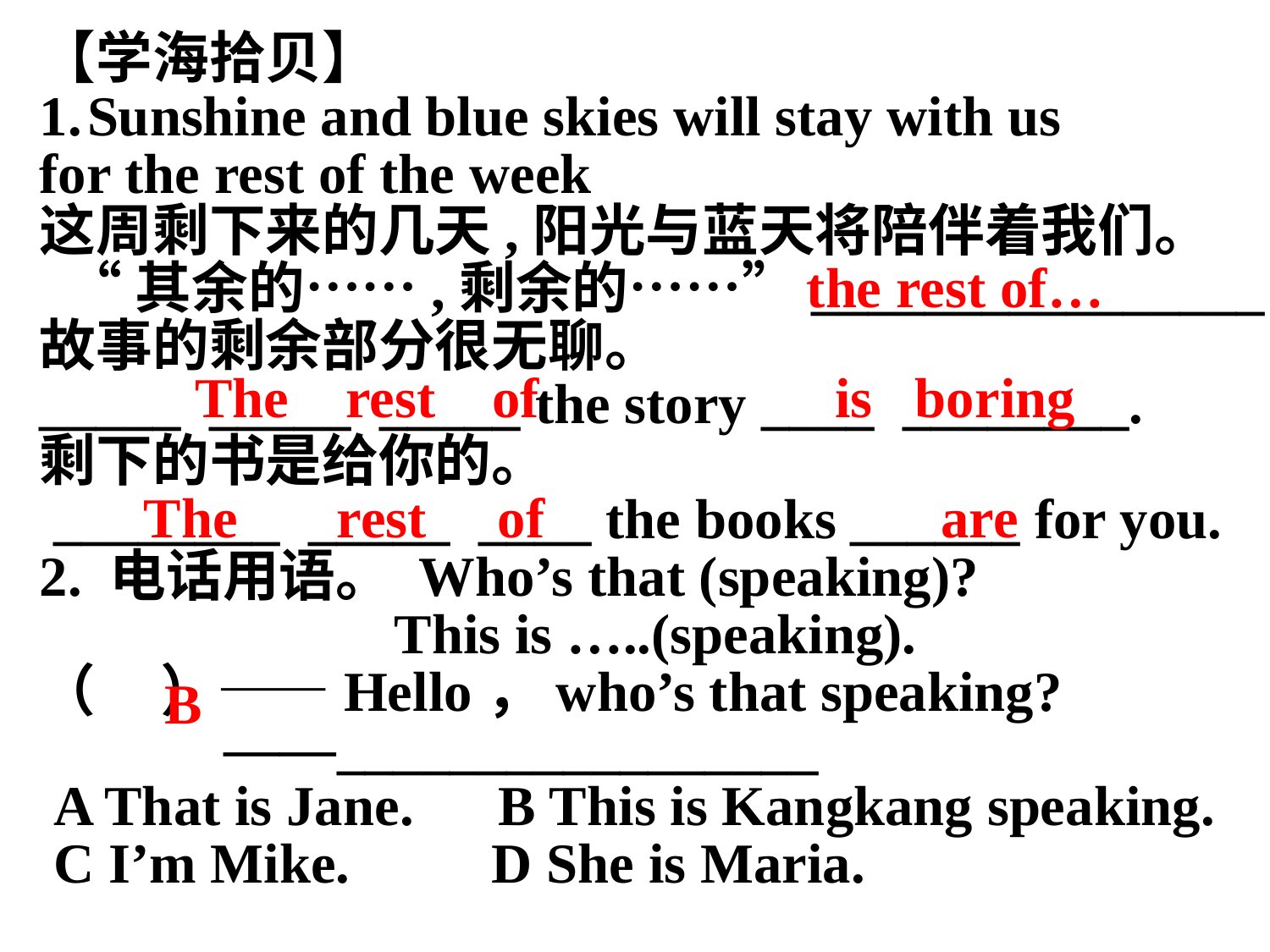

【学海拾贝】
Sunshine and blue skies will stay with us
for the rest of the week
这周剩下来的几天,阳光与蓝天将陪伴着我们。
  “其余的……,剩余的……”________________
故事的剩余部分很无聊。
_____  _____  _____ the story ____  ________.
剩下的书是给你的。
 ________  _____  ____ the books ______ for you.
2. 电话用语。 Who’s that (speaking)?
                         This is …..(speaking).
（     ）——Hello，who’s that speaking?
             ——_________________
 A That is Jane.      B This is Kangkang speaking.
 C I’m Mike.          D She is Maria.
the rest of…
The    rest    of                 is   boring
The       rest     of                            are
B